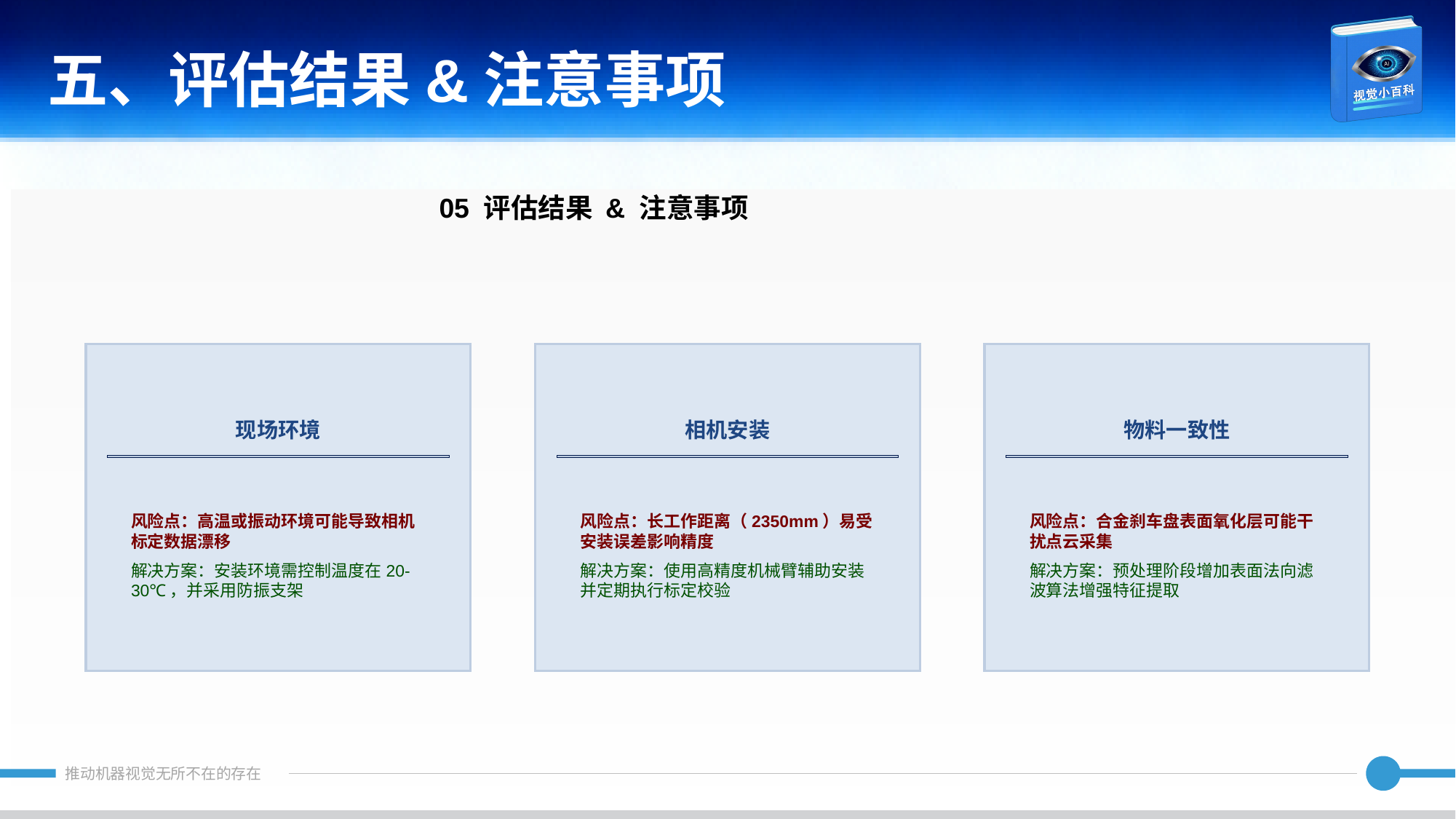

五、评估结果&注意事项

05 评估结果 & 注意事项

现场环境

相机安装

物料一致性

风险点：高温或振动环境可能导致相机标定数据漂移
解决方案：安装环境需控制温度在20-30℃，并采用防振支架

风险点：长工作距离（2350mm）易受安装误差影响精度
解决方案：使用高精度机械臂辅助安装并定期执行标定校验

风险点：合金刹车盘表面氧化层可能干扰点云采集
解决方案：预处理阶段增加表面法向滤波算法增强特征提取
10